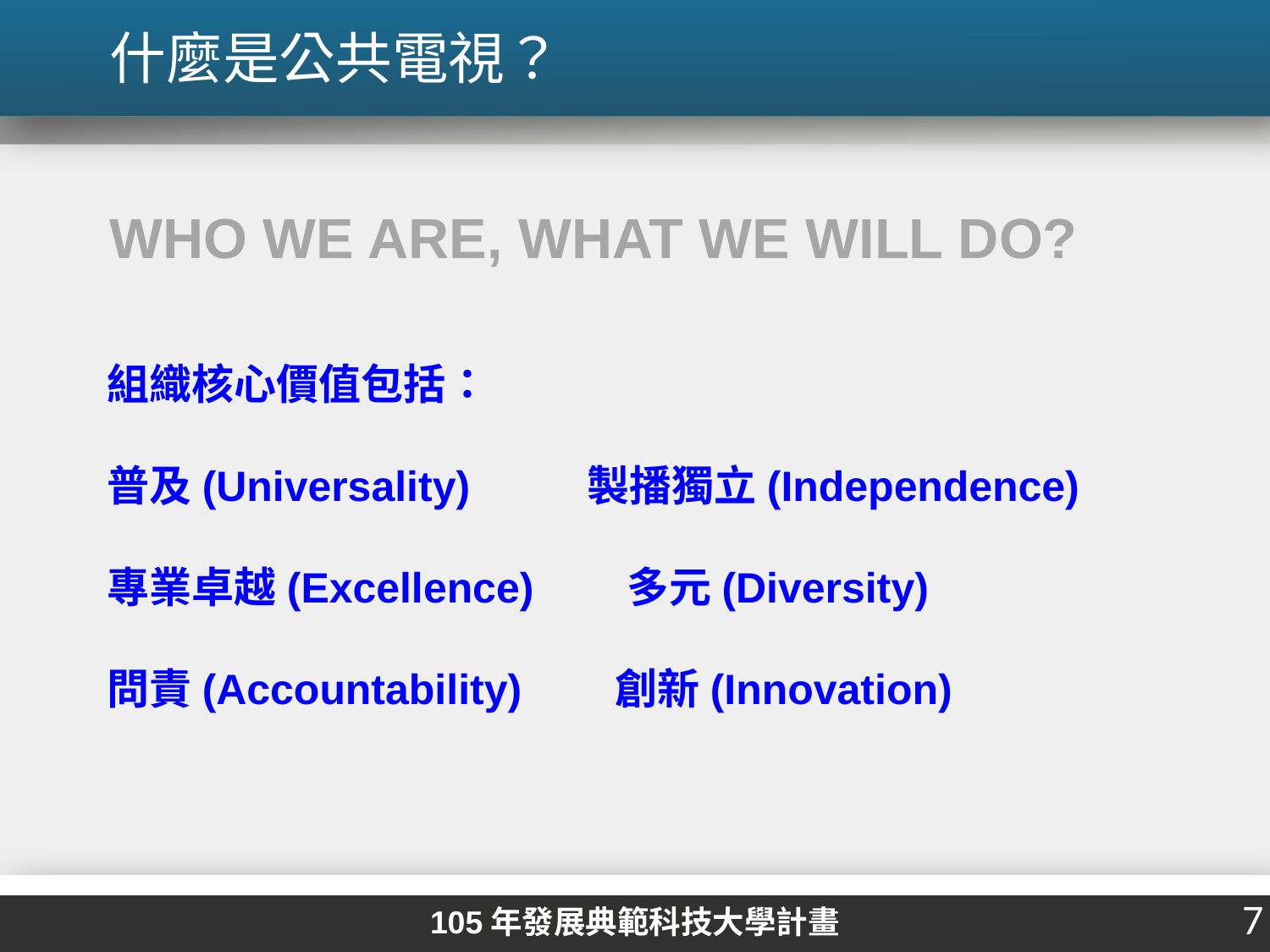

什麼是公共電視？
WHO WE ARE, WHAT WE WILL DO?
組織核心價值包括：
普及(Universality)         製播獨立(Independence)
專業卓越(Excellence)       多元(Diversity)
問責(Accountability)       創新(Innovation)